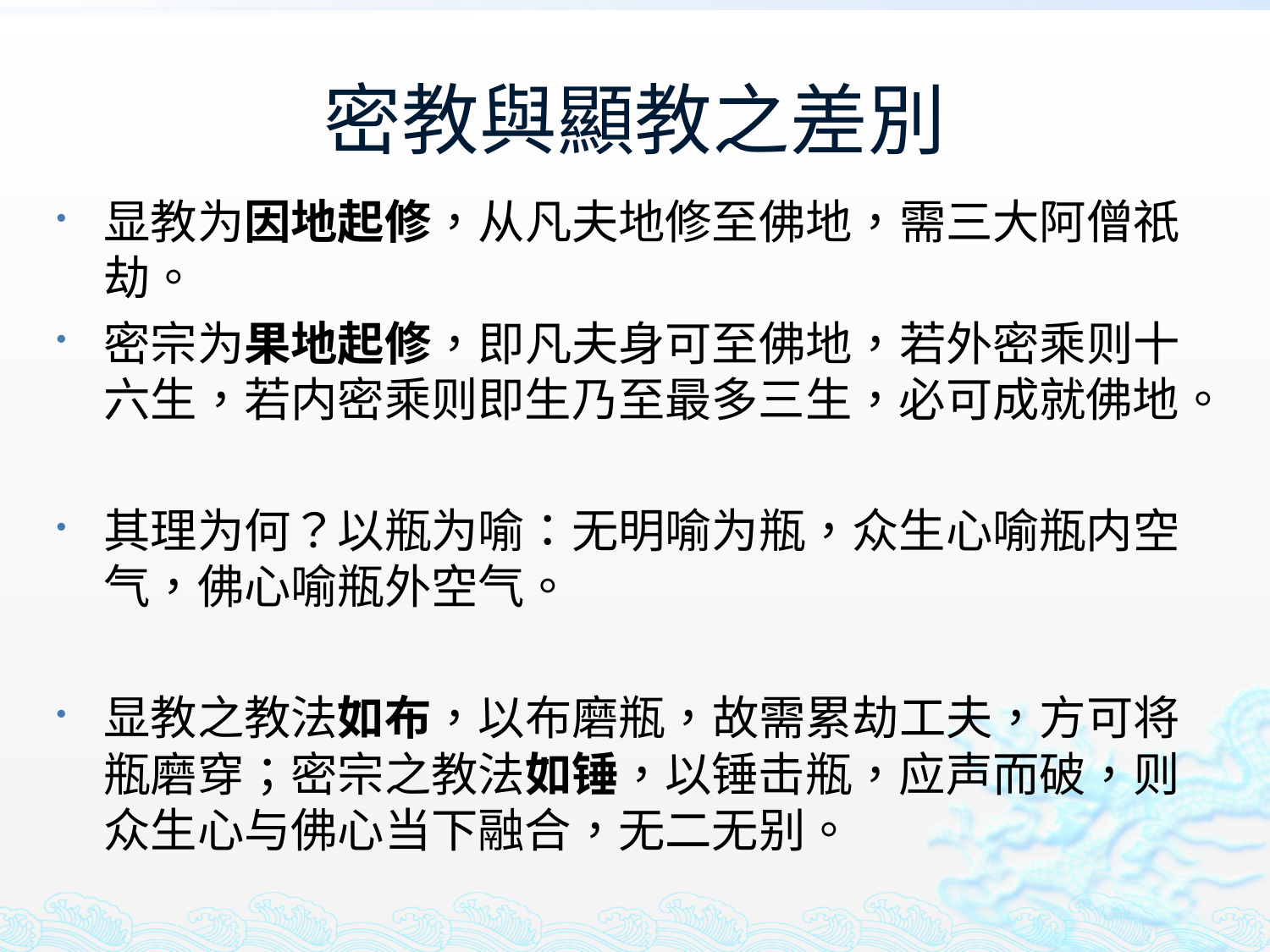

# 密教與顯教之差別
显教为因地起修，从凡夫地修至佛地，需三大阿僧祇劫。
密宗为果地起修，即凡夫身可至佛地，若外密乘则十六生，若内密乘则即生乃至最多三生，必可成就佛地。

其理为何？以瓶为喻：无明喻为瓶，众生心喻瓶内空气，佛心喻瓶外空气。

显教之教法如布，以布磨瓶，故需累劫工夫，方可将瓶磨穿；密宗之教法如锤，以锤击瓶，应声而破，则众生心与佛心当下融合，无二无别。